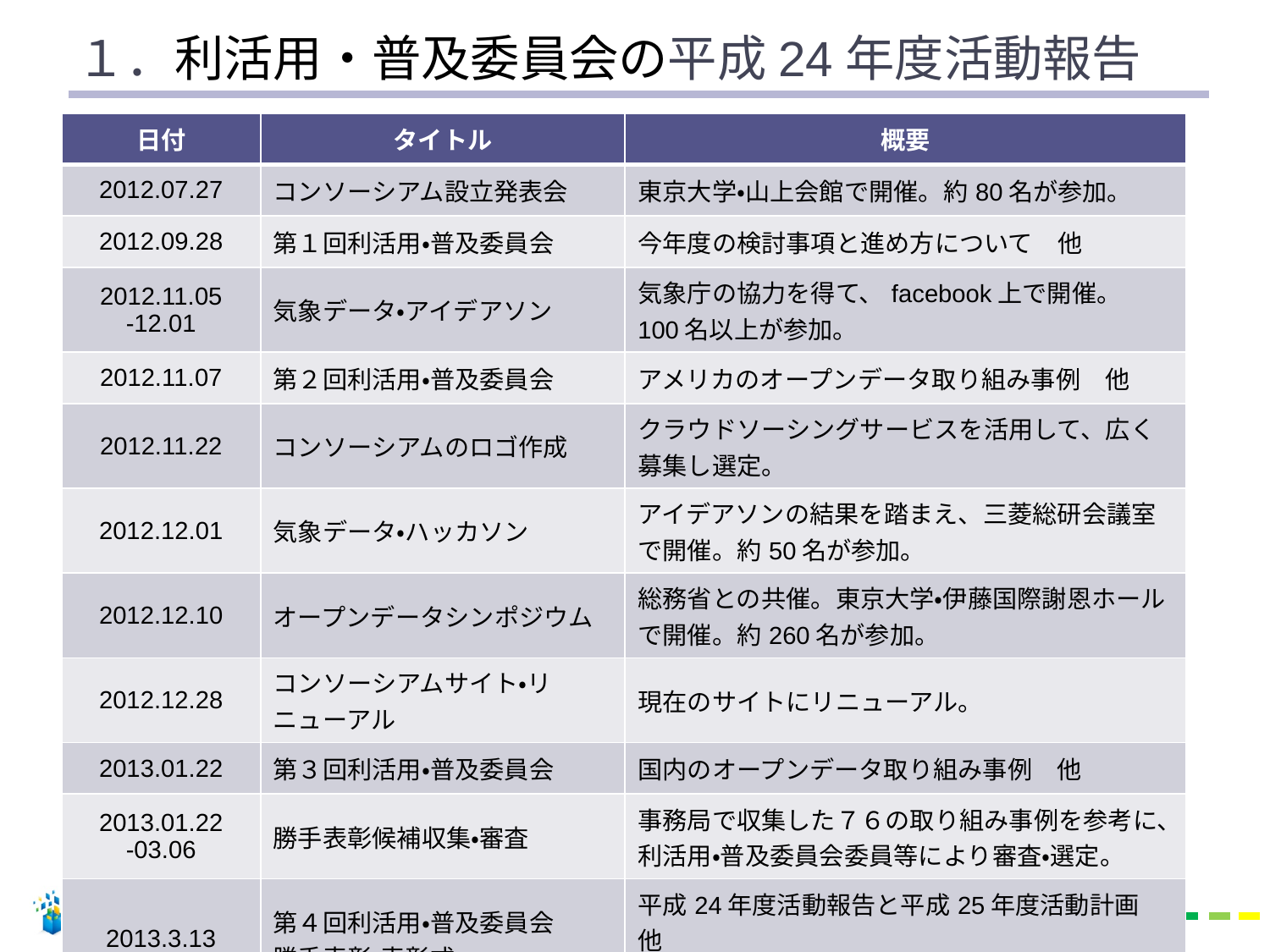

# １．利活用・普及委員会の平成24年度活動報告
| 日付 | タイトル | 概要 |
| --- | --- | --- |
| 2012.07.27 | コンソーシアム設立発表会 | 東京大学・山上会館で開催。約80名が参加。 |
| 2012.09.28 | 第１回利活用・普及委員会 | 今年度の検討事項と進め方について　他 |
| 2012.11.05 -12.01 | 気象データ・アイデアソン | 気象庁の協力を得て、facebook上で開催。 100名以上が参加。 |
| 2012.11.07 | 第２回利活用・普及委員会 | アメリカのオープンデータ取り組み事例　他 |
| 2012.11.22 | コンソーシアムのロゴ作成 | クラウドソーシングサービスを活用して、広く募集し選定。 |
| 2012.12.01 | 気象データ・ハッカソン | アイデアソンの結果を踏まえ、三菱総研会議室で開催。約50名が参加。 |
| 2012.12.10 | オープンデータシンポジウム | 総務省との共催。東京大学・伊藤国際謝恩ホールで開催。約260名が参加。 |
| 2012.12.28 | コンソーシアムサイト・リニューアル | 現在のサイトにリニューアル。 |
| 2013.01.22 | 第３回利活用・普及委員会 | 国内のオープンデータ取り組み事例　他 |
| 2013.01.22 -03.06 | 勝手表彰候補収集・審査 | 事務局で収集した７６の取り組み事例を参考に、利活用・普及委員会委員等により審査・選定。 |
| 2013.3.13 | 第４回利活用・普及委員会 勝手表彰・表彰式 | 平成24年度活動報告と平成25年度活動計画　他 勝手表彰として、13団体を表彰。 |
2